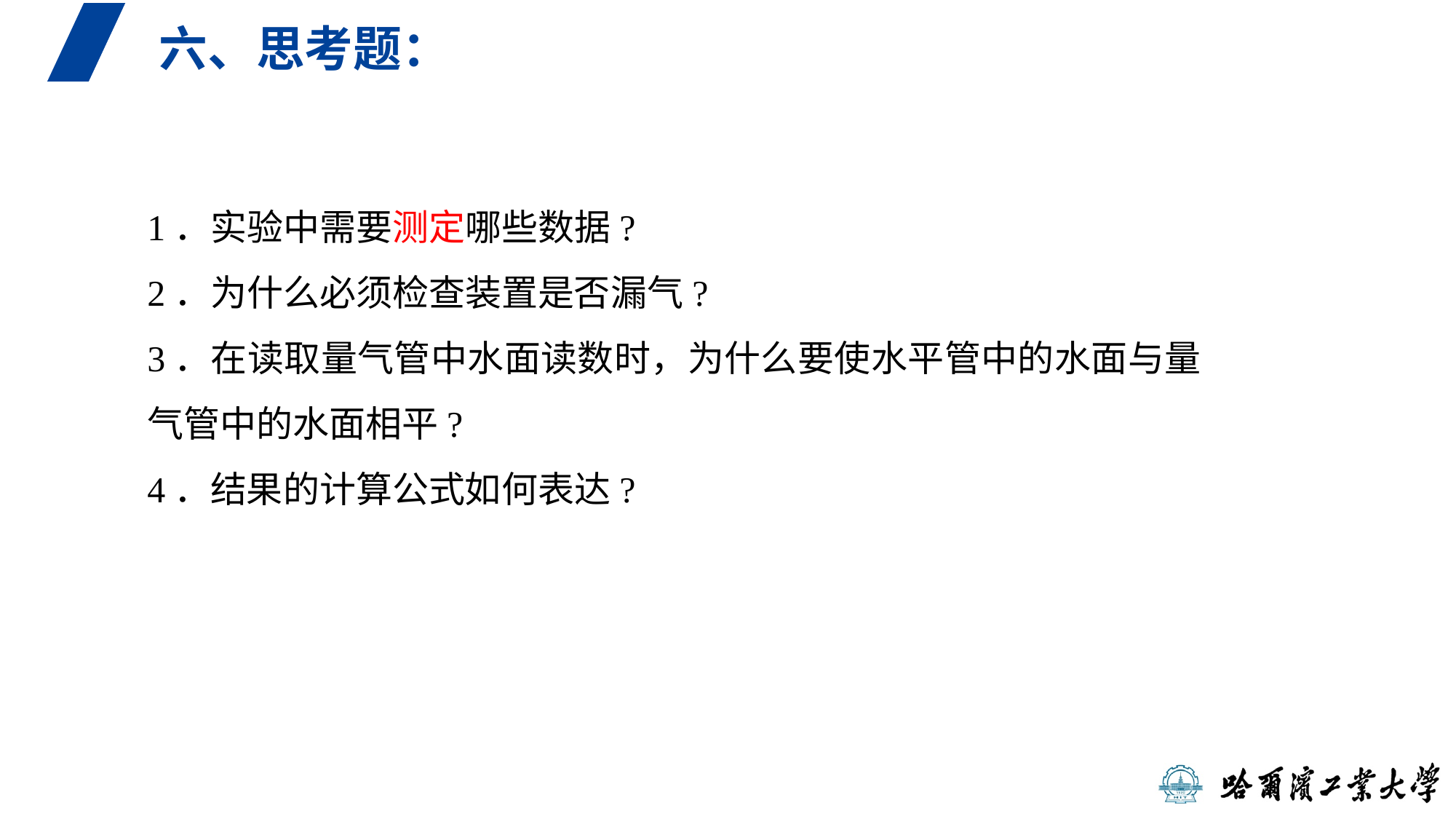

六、思考题：
1．实验中需要测定哪些数据?
2．为什么必须检查装置是否漏气?
3．在读取量气管中水面读数时，为什么要使水平管中的水面与量气管中的水面相平?
4．结果的计算公式如何表达?